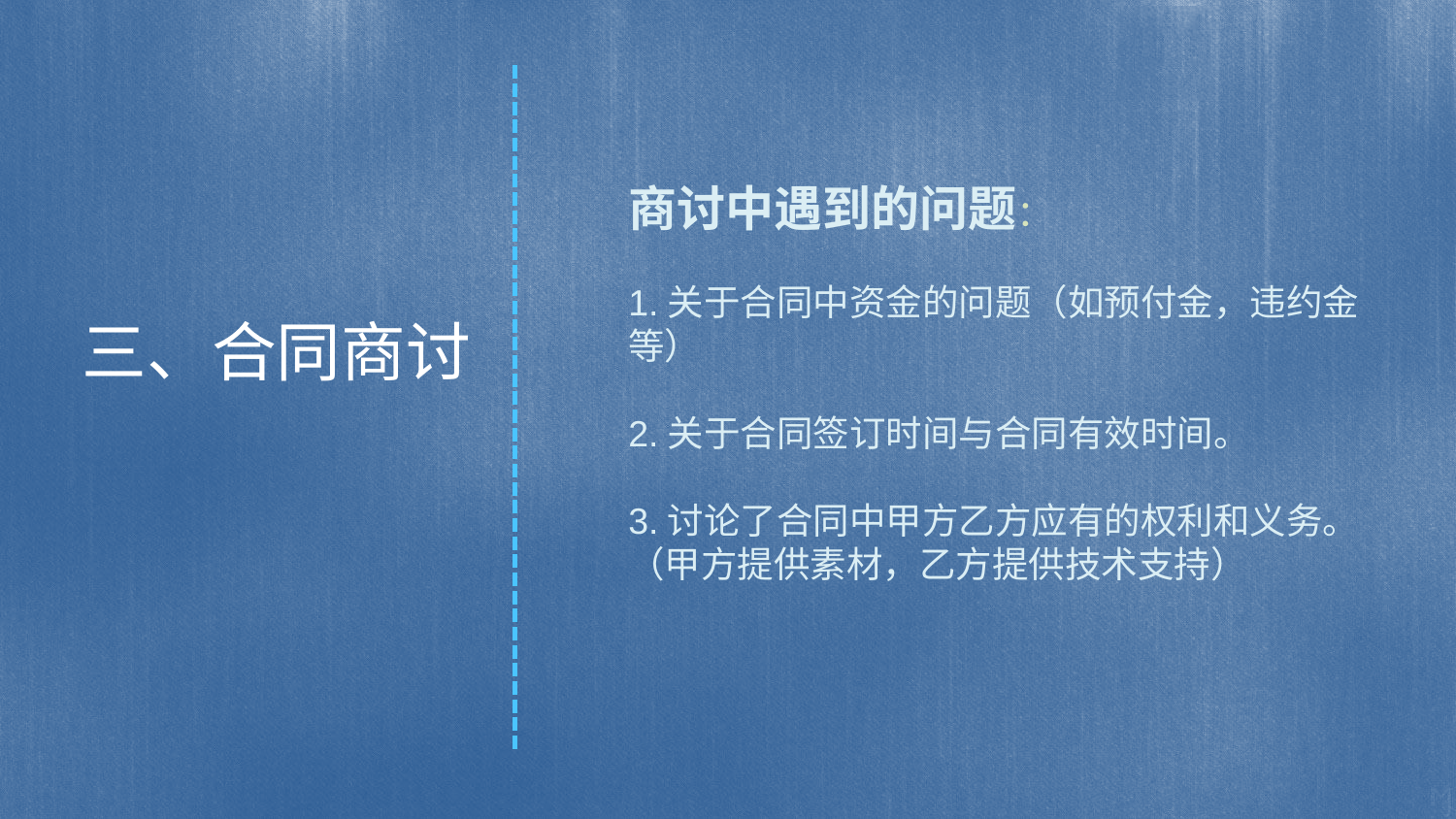

商讨中遇到的问题：

1.关于合同中资金的问题（如预付金，违约金等）

2.关于合同签订时间与合同有效时间。

3.讨论了合同中甲方乙方应有的权利和义务。
（甲方提供素材，乙方提供技术支持）
三、合同商讨